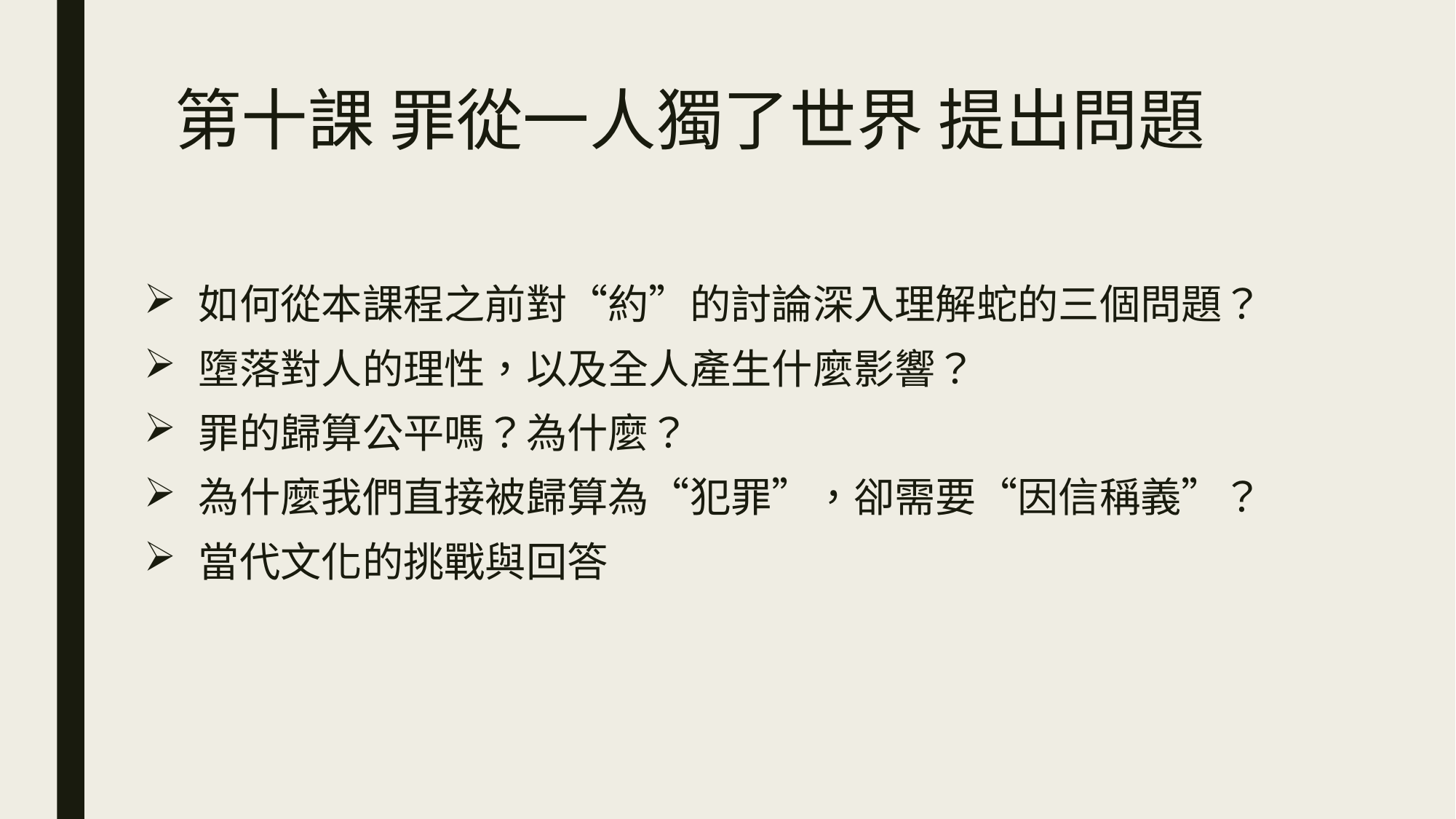

# 第十課 罪從一人獨了世界 提出問題

如何從本課程之前對“約”的討論深入理解蛇的三個問題？
墮落對人的理性，以及全人產生什麼影響？
罪的歸算公平嗎？為什麼？
為什麼我們直接被歸算為“犯罪”，卻需要“因信稱義”？
當代文化的挑戰與回答